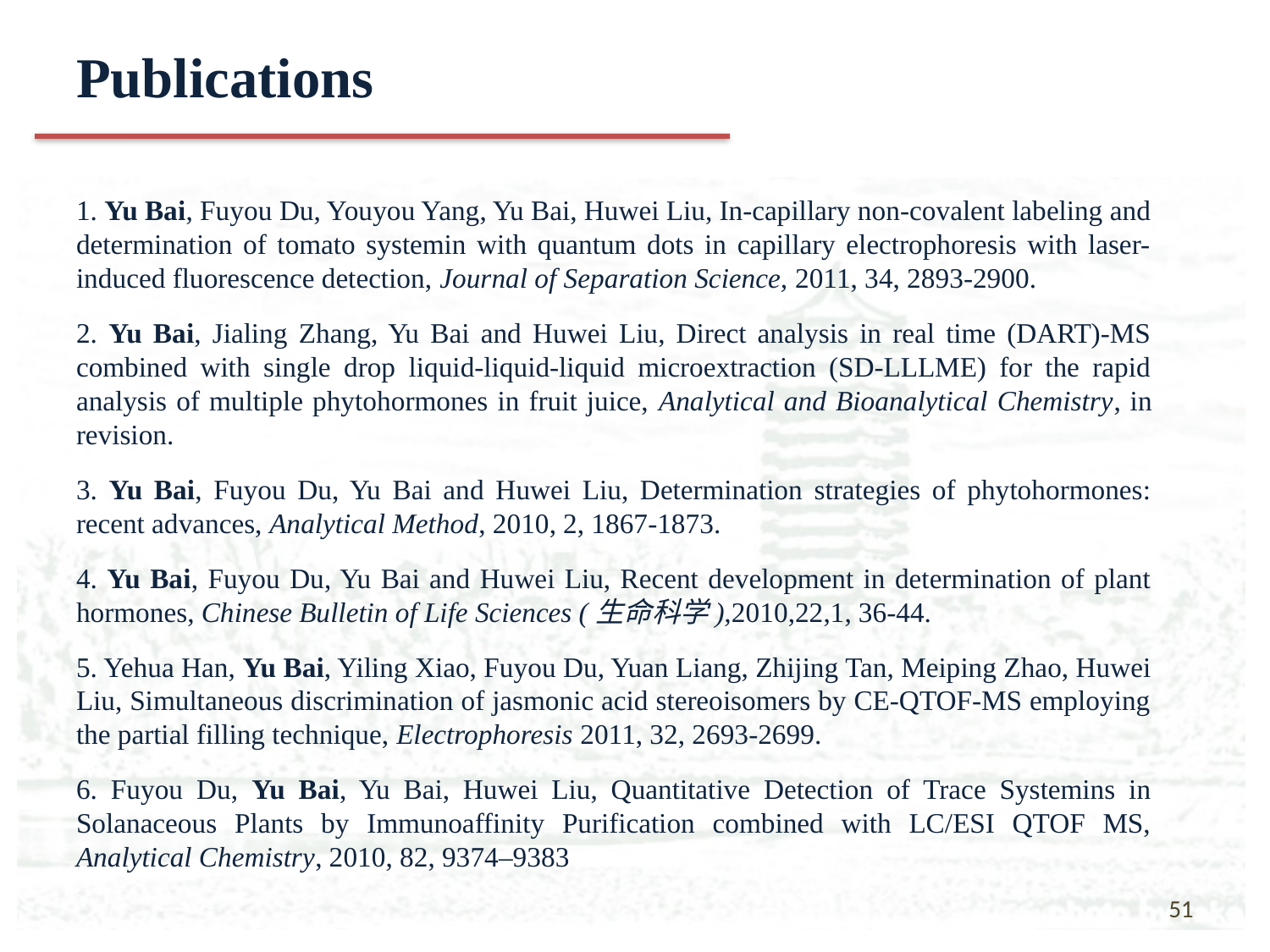

# Publications
1. Yu Bai, Fuyou Du, Youyou Yang, Yu Bai, Huwei Liu, In-capillary non-covalent labeling and determination of tomato systemin with quantum dots in capillary electrophoresis with laser-induced fluorescence detection, Journal of Separation Science, 2011, 34, 2893-2900.
2. Yu Bai, Jialing Zhang, Yu Bai and Huwei Liu, Direct analysis in real time (DART)-MS combined with single drop liquid-liquid-liquid microextraction (SD-LLLME) for the rapid analysis of multiple phytohormones in fruit juice, Analytical and Bioanalytical Chemistry, in revision.
3. Yu Bai, Fuyou Du, Yu Bai and Huwei Liu, Determination strategies of phytohormones: recent advances, Analytical Method, 2010, 2, 1867-1873.
4. Yu Bai, Fuyou Du, Yu Bai and Huwei Liu, Recent development in determination of plant hormones, Chinese Bulletin of Life Sciences (生命科学),2010,22,1, 36-44.
5. Yehua Han, Yu Bai, Yiling Xiao, Fuyou Du, Yuan Liang, Zhijing Tan, Meiping Zhao, Huwei Liu, Simultaneous discrimination of jasmonic acid stereoisomers by CE-QTOF-MS employing the partial filling technique, Electrophoresis 2011, 32, 2693-2699.
6. Fuyou Du, Yu Bai, Yu Bai, Huwei Liu, Quantitative Detection of Trace Systemins in Solanaceous Plants by Immunoaffinity Purification combined with LC/ESI QTOF MS, Analytical Chemistry, 2010, 82, 9374–9383
51